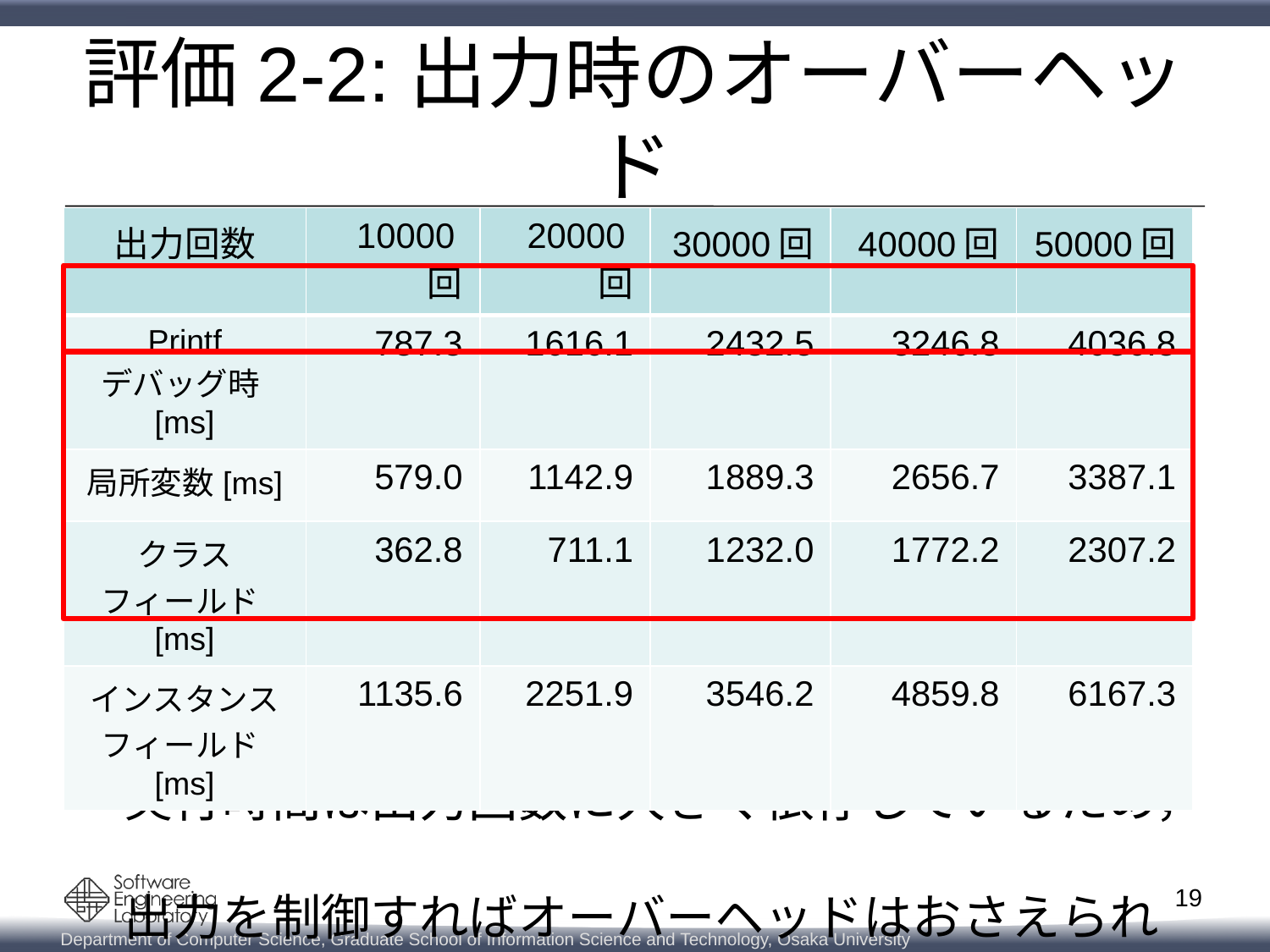

# 評価2-2:出力時のオーバーヘッド
| 出力回数 | 10000回 | 20000回 | 30000回 | 40000回 | 50000回 |
| --- | --- | --- | --- | --- | --- |
| Printf デバッグ時[ms] | 787.3 | 1616.1 | 2432.5 | 3246.8 | 4036.8 |
| 局所変数[ms] | 579.0 | 1142.9 | 1889.3 | 2656.7 | 3387.1 |
| クラス フィールド[ms] | 362.8 | 711.1 | 1232.0 | 1772.2 | 2307.2 |
| インスタンスフィールド[ms] | 1135.6 | 2251.9 | 3546.2 | 4859.8 | 6167.3 |

小規模なプログラムにログ出力命令を埋め込んだ
実行時間は出力回数に大きく依存しているため，
出力を制御すればオーバーヘッドはおさえられる

19